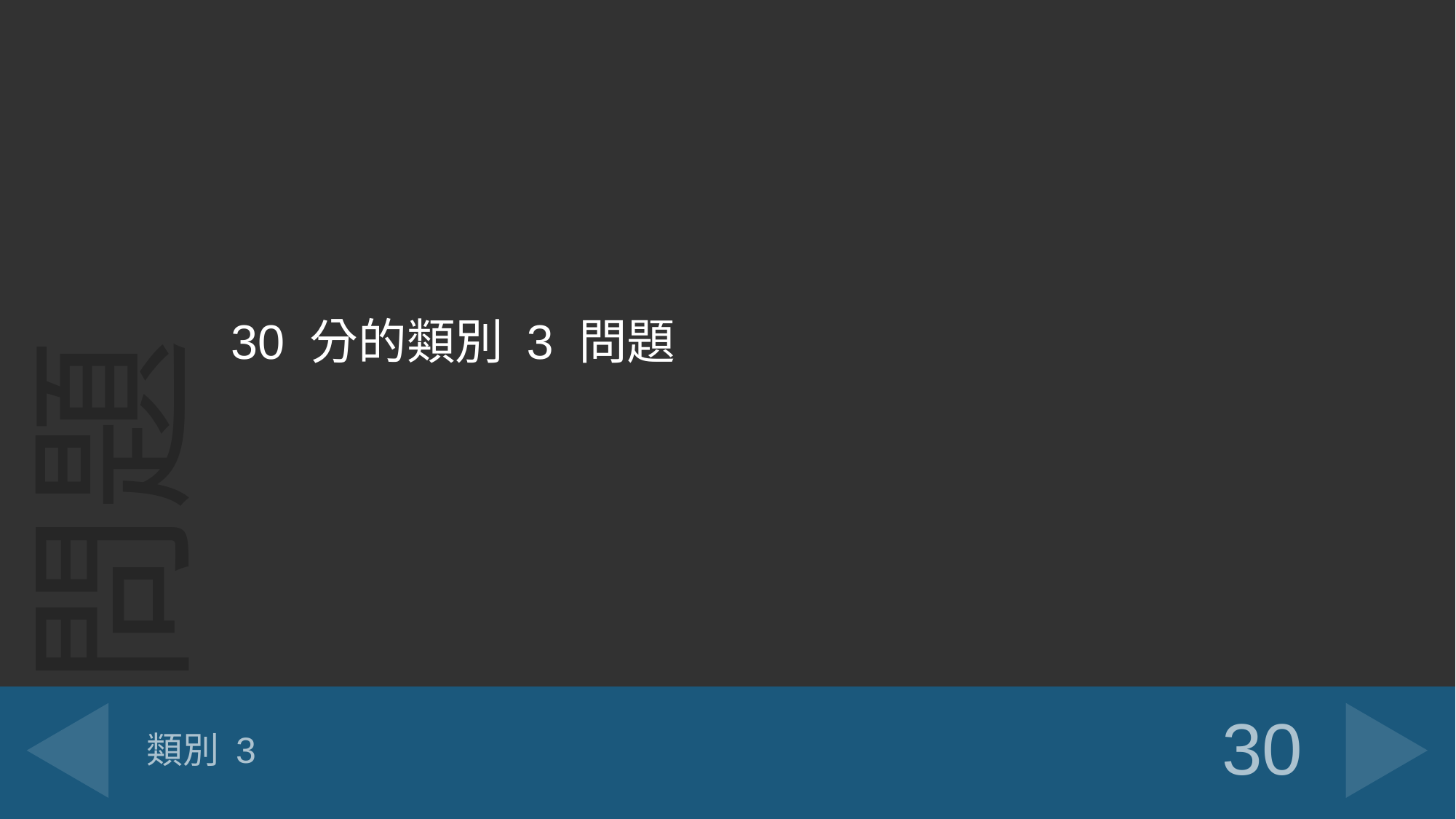

30 分的類別 3 問題
# 類別 3
30